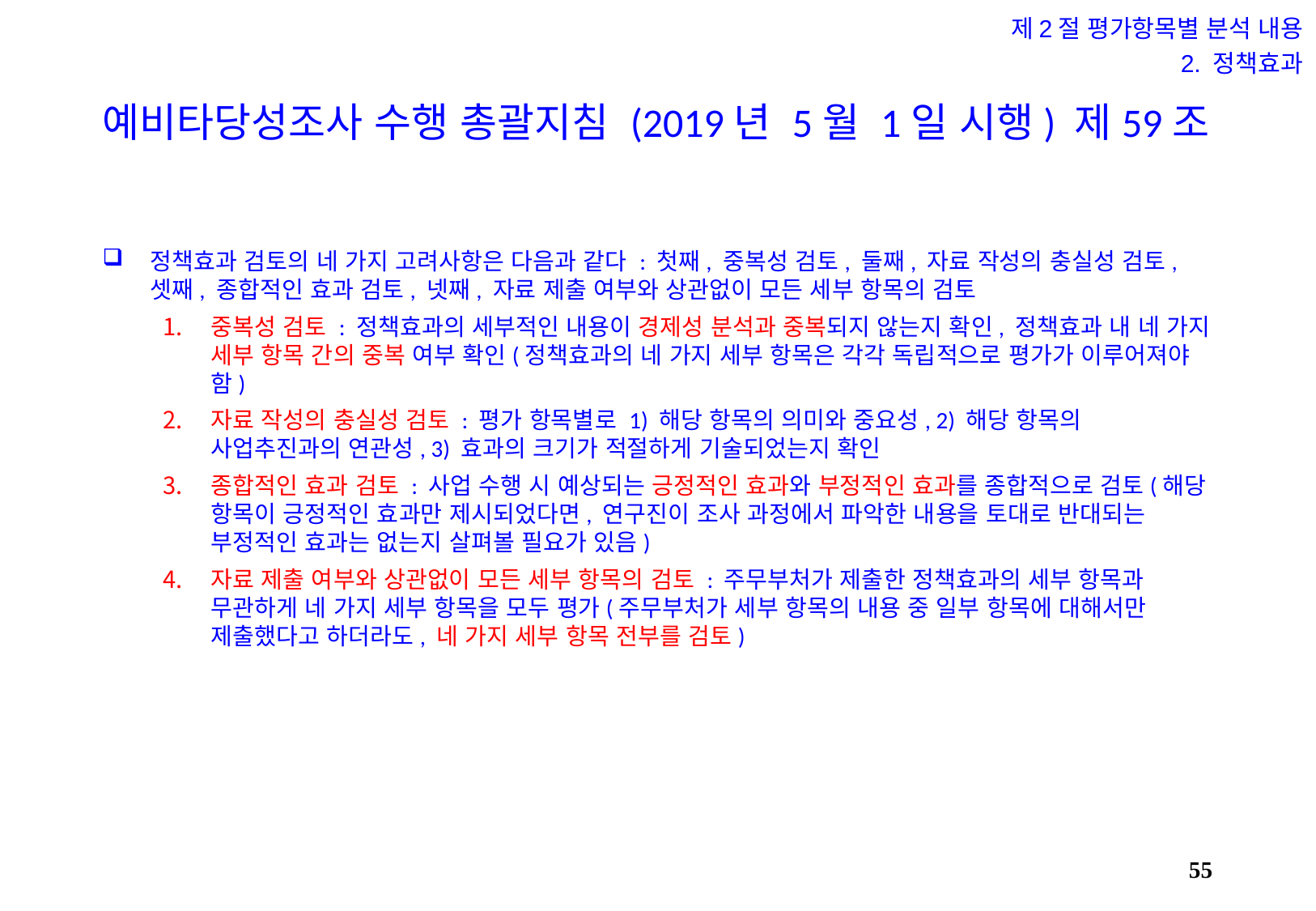

제2절 평가항목별 분석 내용
2. 정책효과
# 예비타당성조사 수행 총괄지침 (2019년 5월 1일 시행) 제59조
정책효과 검토의 네 가지 고려사항은 다음과 같다 : 첫째, 중복성 검토, 둘째, 자료 작성의 충실성 검토, 셋째, 종합적인 효과 검토, 넷째, 자료 제출 여부와 상관없이 모든 세부 항목의 검토
중복성 검토 : 정책효과의 세부적인 내용이 경제성 분석과 중복되지 않는지 확인, 정책효과 내 네 가지 세부 항목 간의 중복 여부 확인(정책효과의 네 가지 세부 항목은 각각 독립적으로 평가가 이루어져야 함)
자료 작성의 충실성 검토 : 평가 항목별로 1) 해당 항목의 의미와 중요성, 2) 해당 항목의 사업추진과의 연관성, 3) 효과의 크기가 적절하게 기술되었는지 확인
종합적인 효과 검토 : 사업 수행 시 예상되는 긍정적인 효과와 부정적인 효과를 종합적으로 검토(해당 항목이 긍정적인 효과만 제시되었다면, 연구진이 조사 과정에서 파악한 내용을 토대로 반대되는 부정적인 효과는 없는지 살펴볼 필요가 있음)
자료 제출 여부와 상관없이 모든 세부 항목의 검토 : 주무부처가 제출한 정책효과의 세부 항목과 무관하게 네 가지 세부 항목을 모두 평가(주무부처가 세부 항목의 내용 중 일부 항목에 대해서만 제출했다고 하더라도, 네 가지 세부 항목 전부를 검토)
55